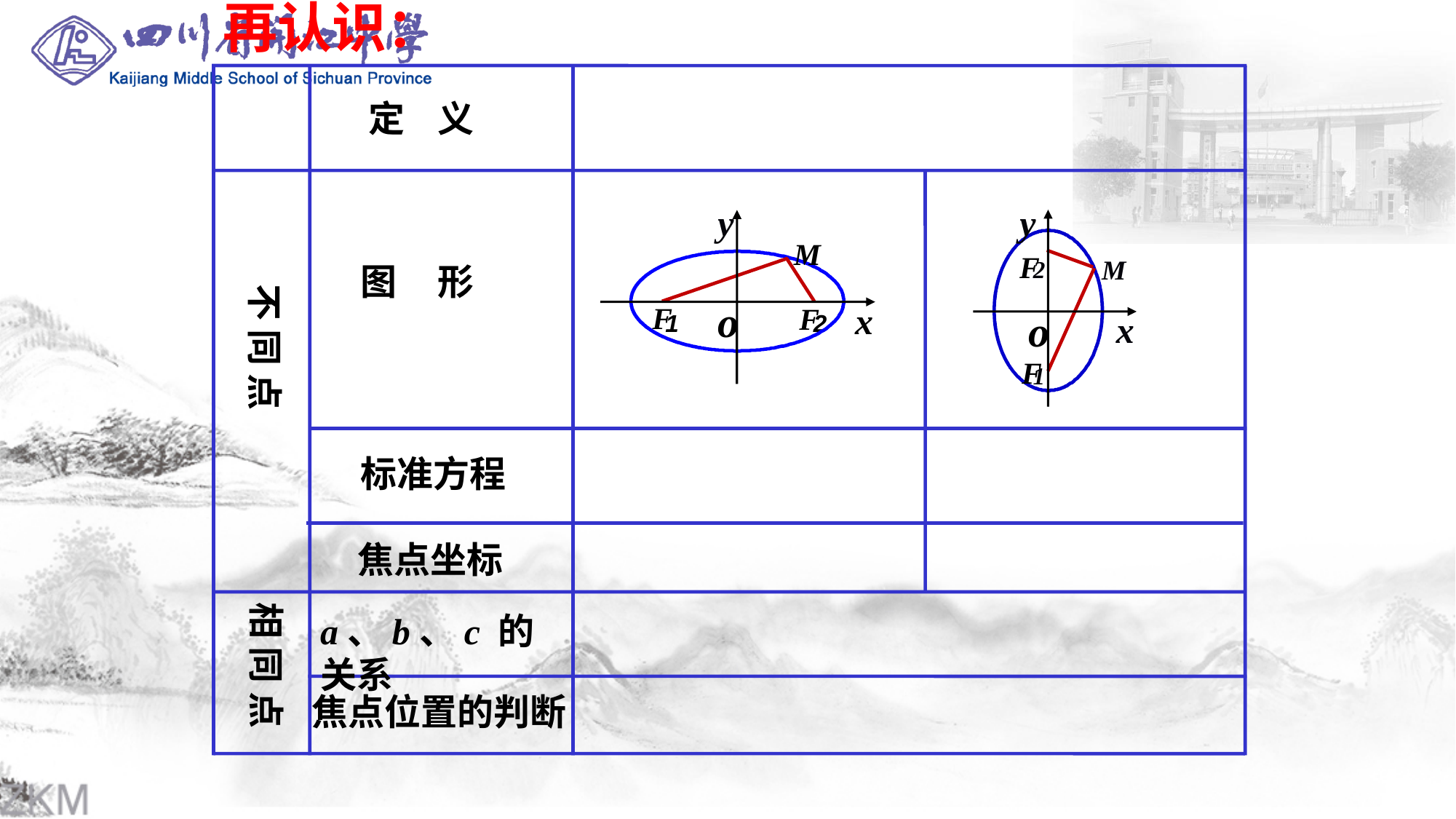

再认识：

定    义
图     形
不 同 点
焦点坐标
a、b、c 的关系

标准方程
相 同 点
焦点位置的判断
y

M

o
x
F
F

1
2
y

F
M
2
o
x

F

1